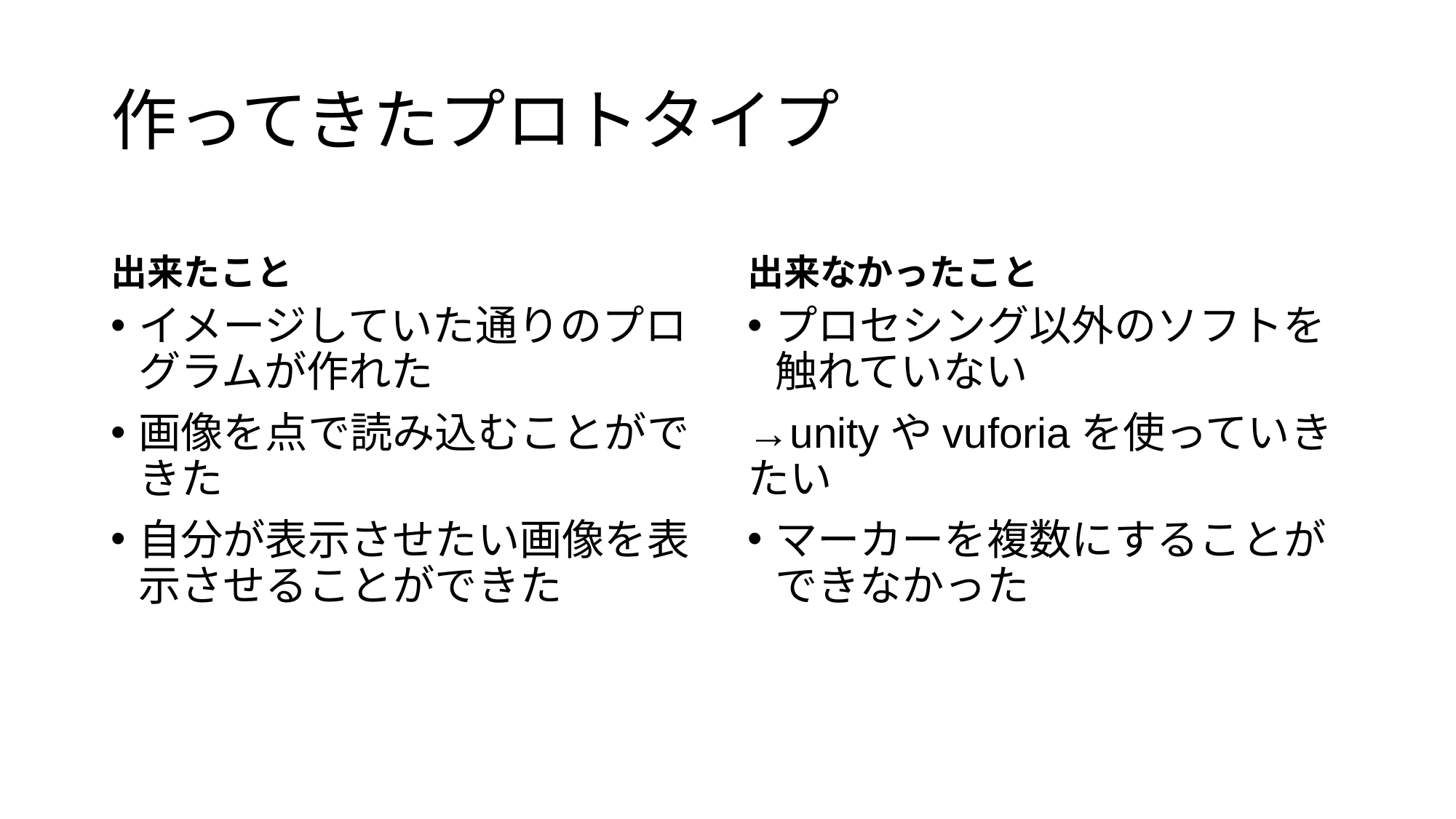

# 作ってきたプロトタイプ
出来たこと
出来なかったこと
イメージしていた通りのプログラムが作れた
画像を点で読み込むことができた
自分が表示させたい画像を表示させることができた
プロセシング以外のソフトを触れていない
→unityやvuforiaを使っていきたい
マーカーを複数にすることができなかった